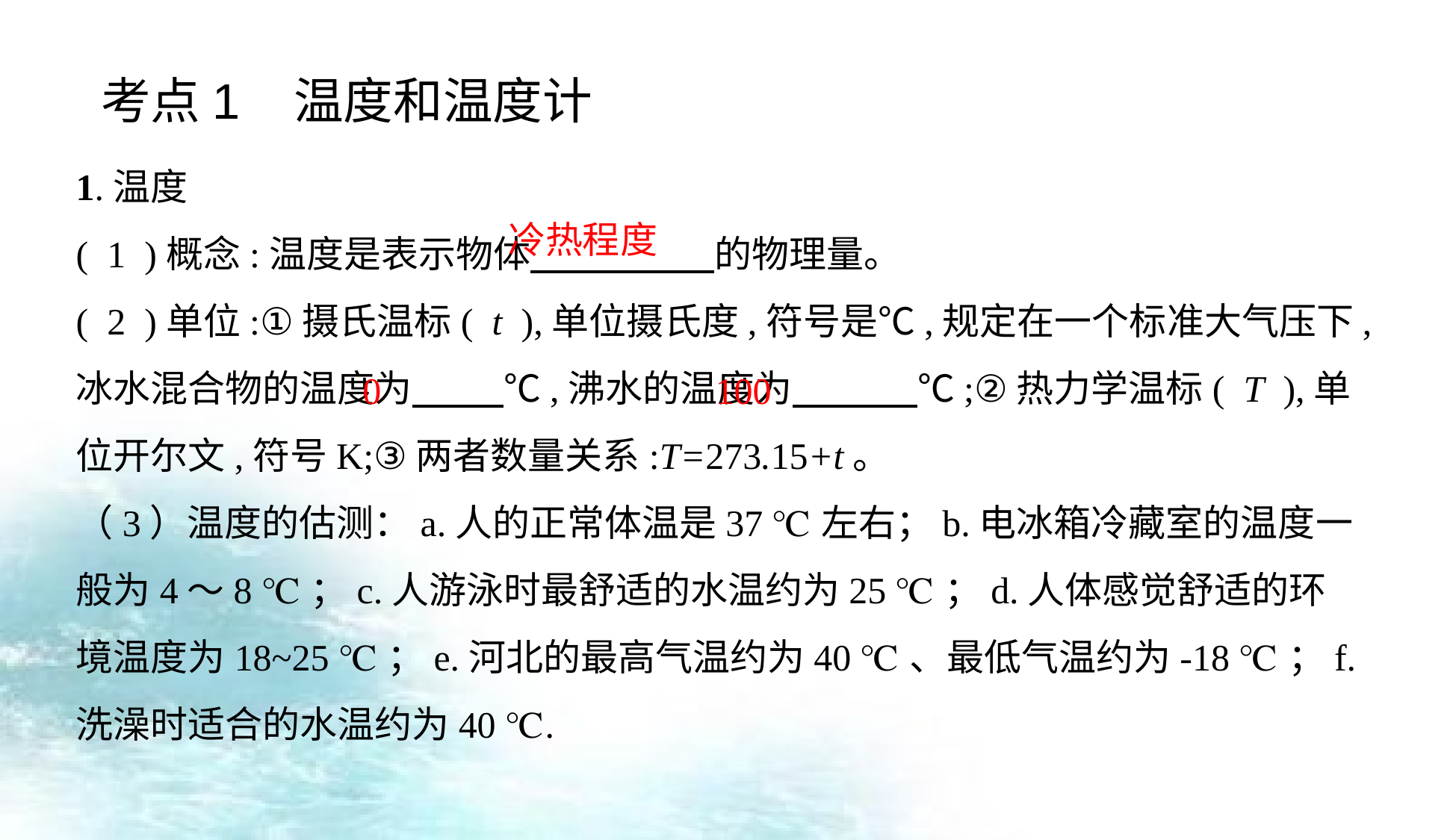

考点1   温度和温度计
1.温度
(  1  )概念:温度是表示物体　             　的物理量。
(  2  )单位:①摄氏温标(  t  ),单位摄氏度,符号是℃,规定在一个标准大气压下,冰水混合物的温度为　  　℃,沸水的温度为　      　℃;②热力学温标(  T  ),单位开尔文,符号K;③两者数量关系:T=273.15+t。
（3）温度的估测：a.人的正常体温是37 ℃左右；b.电冰箱冷藏室的温度一般为4～8 ℃；c.人游泳时最舒适的水温约为25 ℃；d.人体感觉舒适的环境温度为18~25 ℃；e.河北的最高气温约为40 ℃、最低气温约为-18 ℃；f.洗澡时适合的水温约为40 ℃.

冷热程度
0
100